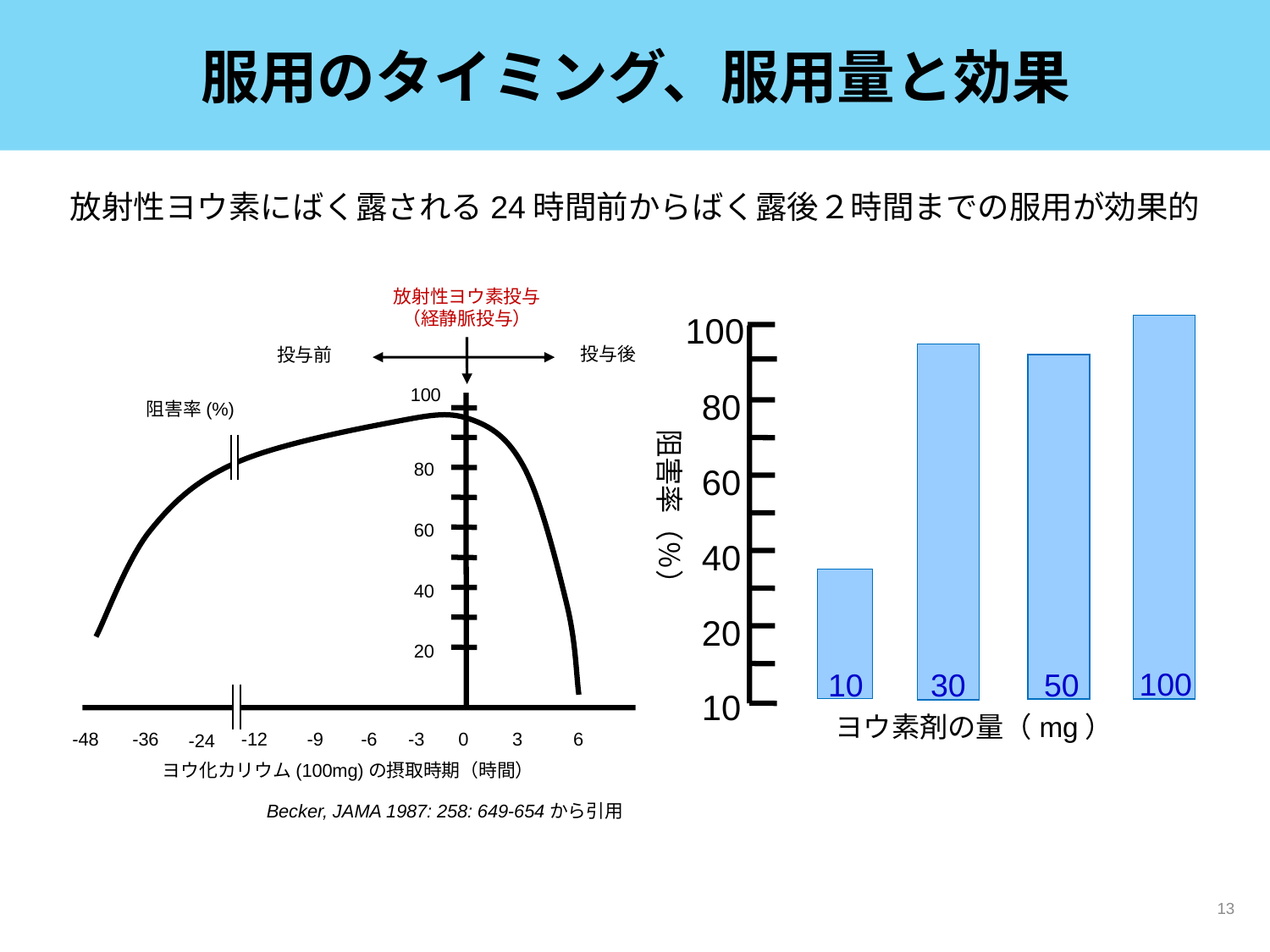

# 服用のタイミング、服用量と効果
放射性ヨウ素にばく露される24時間前からばく露後２時間までの服用が効果的
放射性ヨウ素投与（経静脈投与）
投与後
投与前

100

80
60
40
20
阻害率(%)

-48
-36
-12
-9
-6
-3
0
3
6
-24
ヨウ化カリウム(100mg)の摂取時期（時間）
Becker, JAMA 1987: 258: 649-654から引用

100

80
60
40
20
10

阻害率（％）

100
10
30
50
ヨウ素剤の量（mg）
13